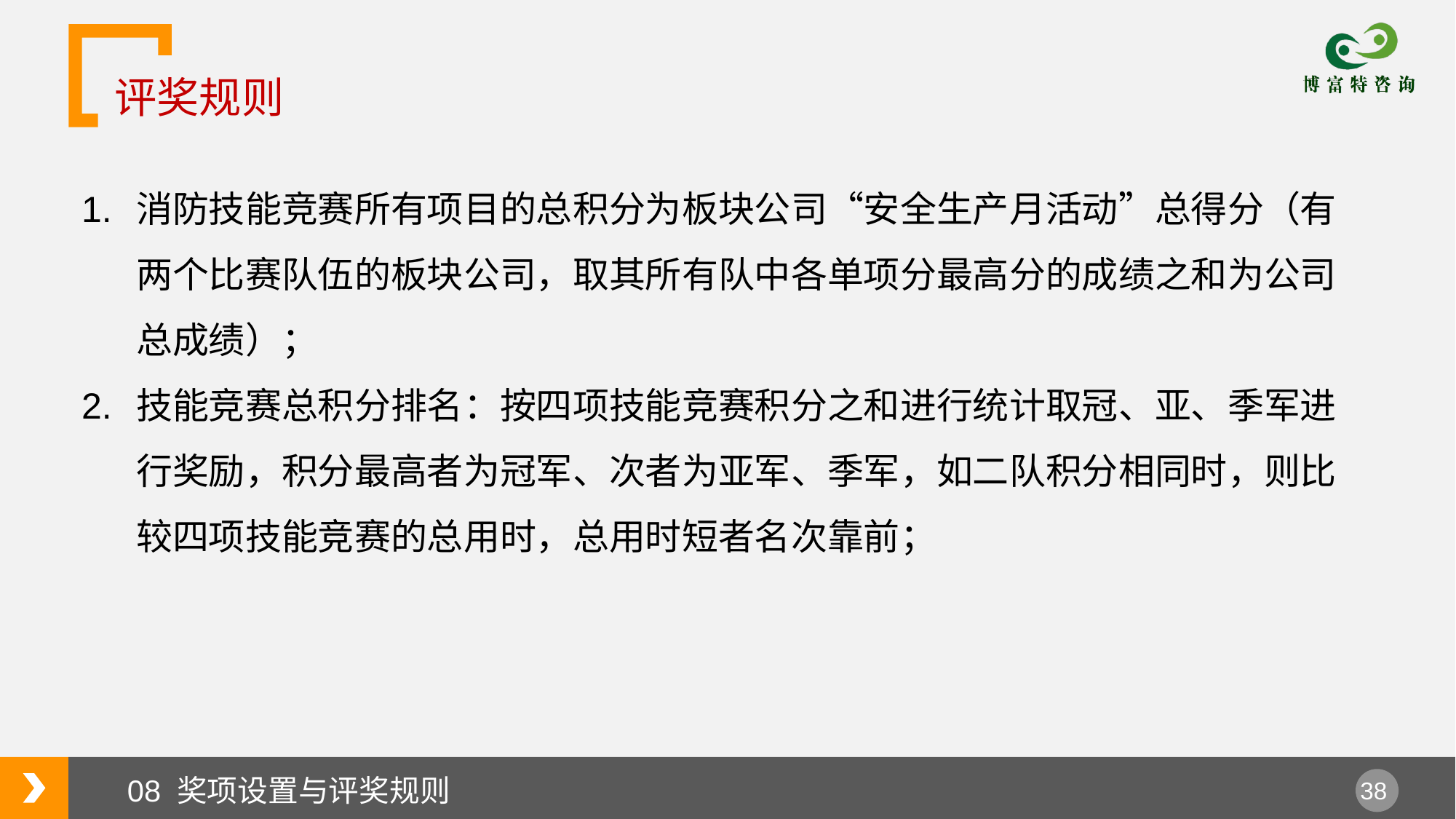

评奖规则
消防技能竞赛所有项目的总积分为板块公司“安全生产月活动”总得分（有两个比赛队伍的板块公司，取其所有队中各单项分最高分的成绩之和为公司总成绩）；
技能竞赛总积分排名：按四项技能竞赛积分之和进行统计取冠、亚、季军进行奖励，积分最高者为冠军、次者为亚军、季军，如二队积分相同时，则比较四项技能竞赛的总用时，总用时短者名次靠前；